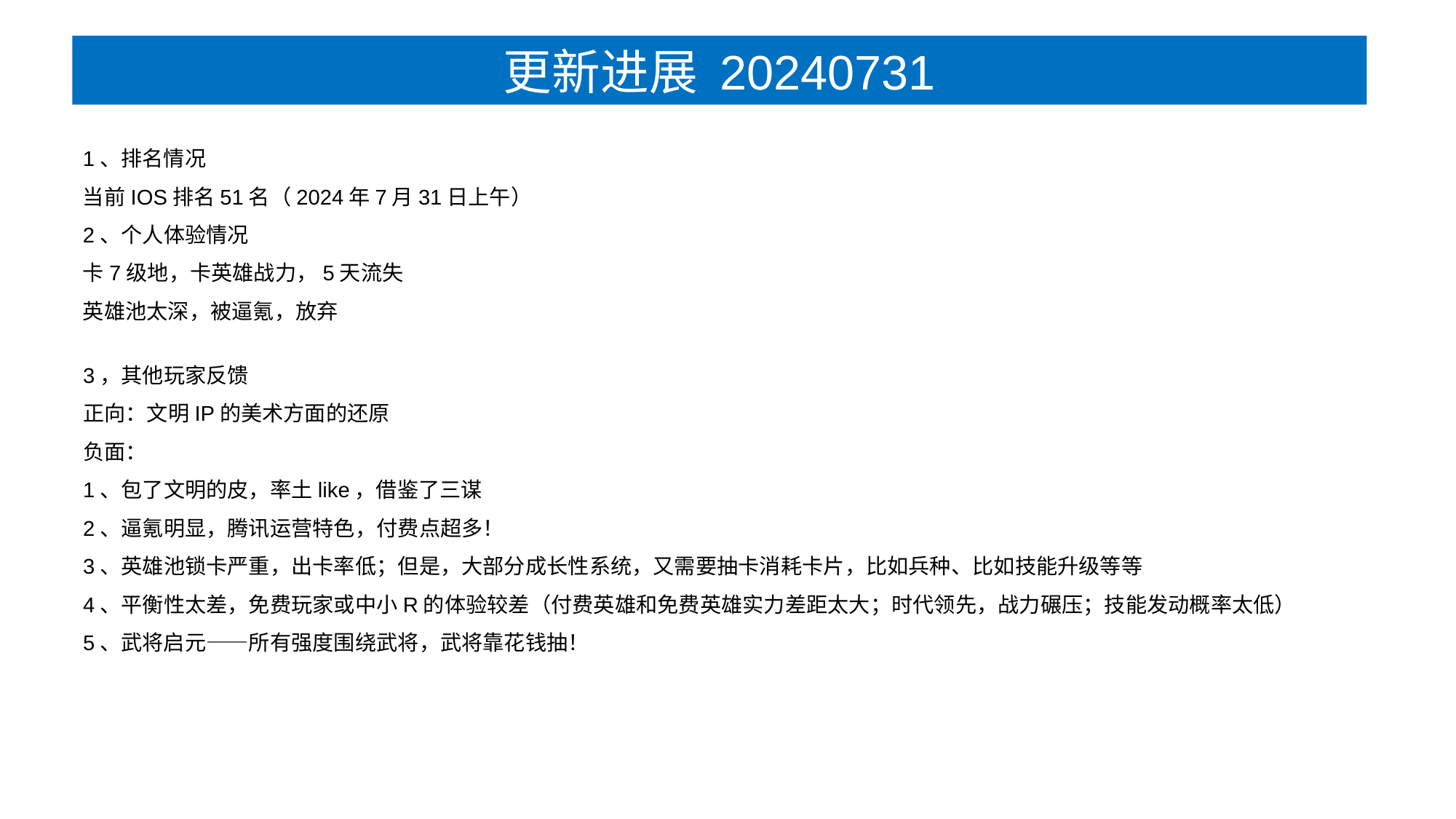

更新进展 20240731
1、排名情况
当前IOS排名51名（2024年7月31日上午）
2、个人体验情况
卡7级地，卡英雄战力，5天流失
英雄池太深，被逼氪，放弃
3，其他玩家反馈
正向：文明IP的美术方面的还原
负面：
1、包了文明的皮，率土like，借鉴了三谋
2、逼氪明显，腾讯运营特色，付费点超多！
3、英雄池锁卡严重，出卡率低；但是，大部分成长性系统，又需要抽卡消耗卡片，比如兵种、比如技能升级等等
4、平衡性太差，免费玩家或中小R的体验较差（付费英雄和免费英雄实力差距太大；时代领先，战力碾压；技能发动概率太低）
5、武将启元——所有强度围绕武将，武将靠花钱抽！